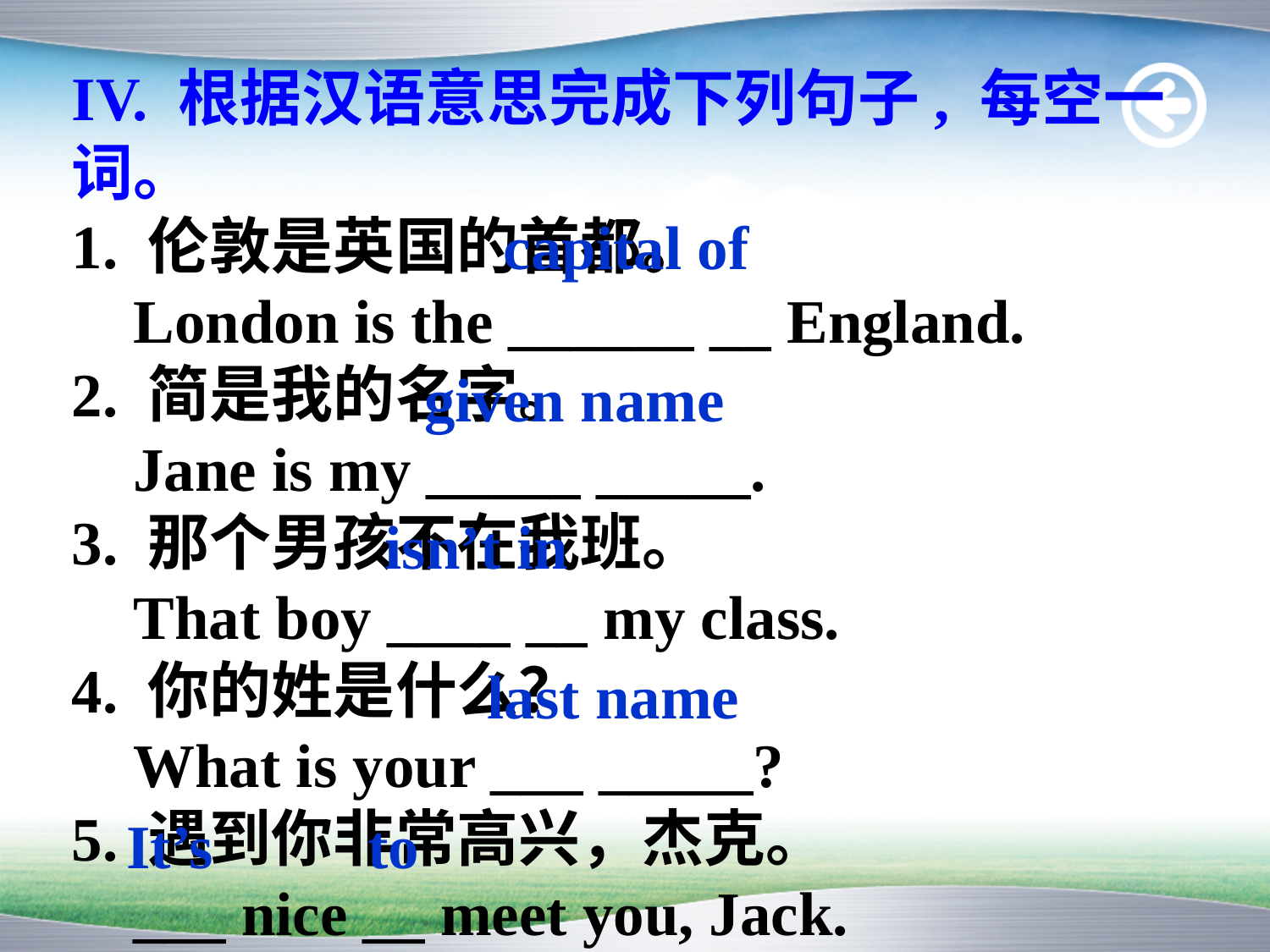

IV. 根据汉语意思完成下列句子, 每空一词。
1. 伦敦是英国的首都。
    London is the ______ __ England.
2. 简是我的名字。
    Jane is my _____ _____.
3. 那个男孩不在我班。
    That boy ____ __ my class.
4. 你的姓是什么？
    What is your ___ _____?
5. 遇到你非常高兴，杰克。
    ___ nice __ meet you, Jack.
 capital of
 given name
 isn’t in
 last name
 It’s          to